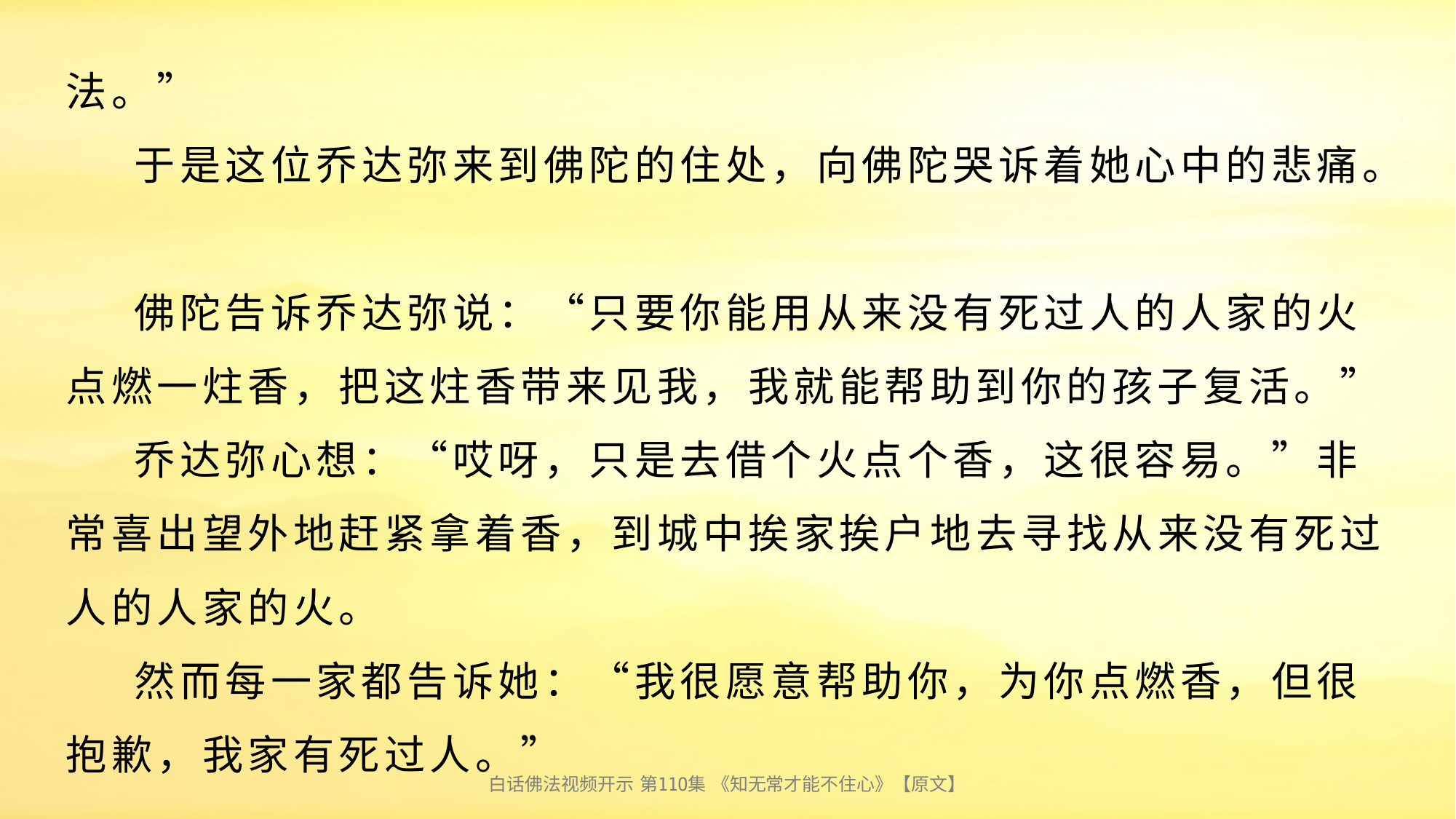

# 法。” 于是这位乔达弥来到佛陀的住处，向佛陀哭诉着她心中的悲痛。 佛陀告诉乔达弥说：“只要你能用从来没有死过人的人家的火点燃一炷香，把这炷香带来见我，我就能帮助到你的孩子复活。” 乔达弥心想：“哎呀，只是去借个火点个香，这很容易。”非常喜出望外地赶紧拿着香，到城中挨家挨户地去寻找从来没有死过人的人家的火。 然而每一家都告诉她：“我很愿意帮助你，为你点燃香，但很抱歉，我家有死过人。”
白话佛法视频开示 第110集 《知无常才能不住心》【原文】